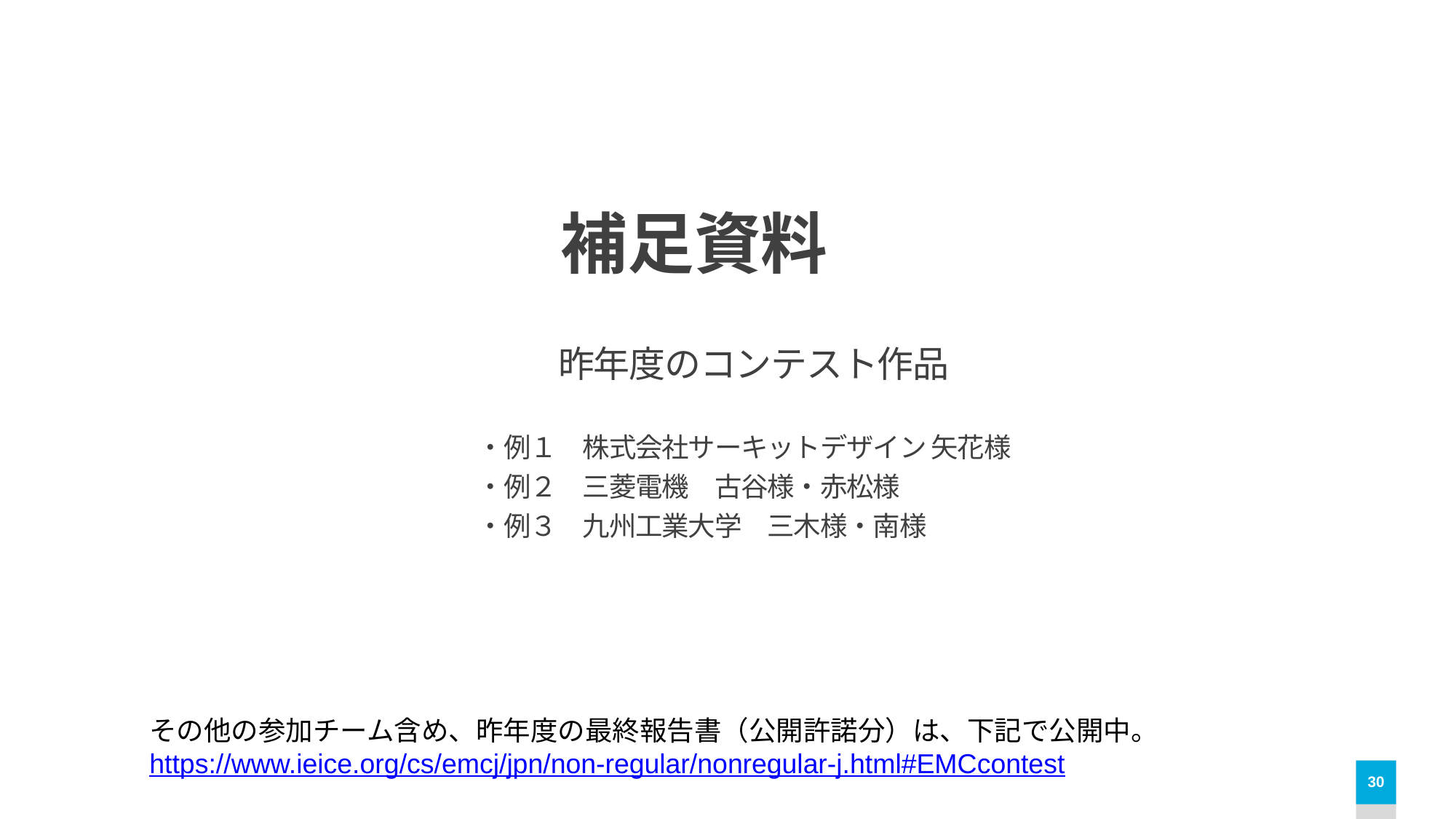

補足資料
# 昨年度のコンテスト作品 　・例１　株式会社サーキットデザイン 矢花様 　・例２　三菱電機　古谷様・赤松様 　・例３　九州工業大学　三木様・南様
その他の参加チーム含め、昨年度の最終報告書（公開許諾分）は、下記で公開中。https://www.ieice.org/cs/emcj/jpn/non-regular/nonregular-j.html#EMCcontest